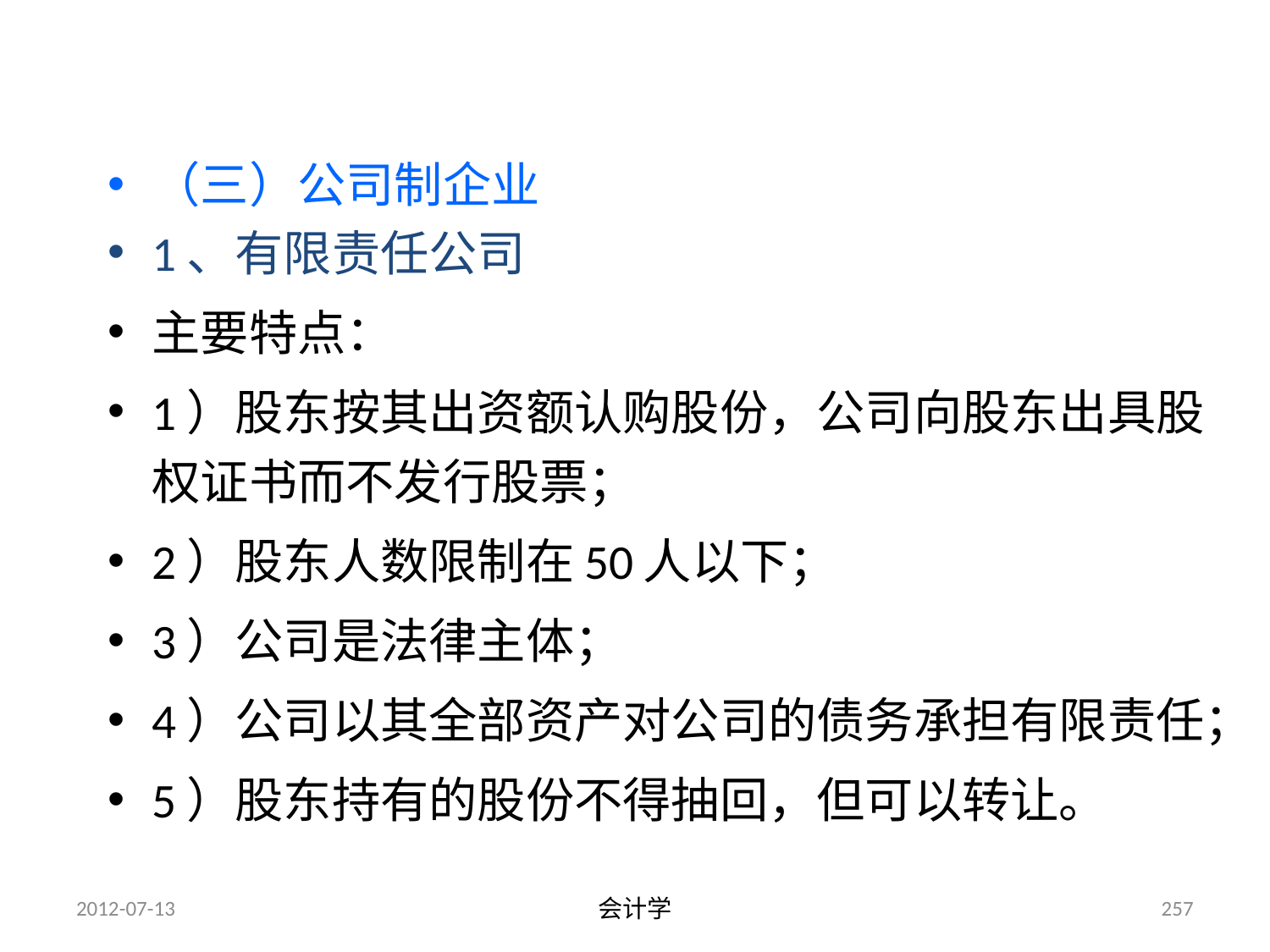

（三）公司制企业
1、有限责任公司
主要特点：
1）股东按其出资额认购股份，公司向股东出具股权证书而不发行股票；
2）股东人数限制在50人以下；
3）公司是法律主体；
4）公司以其全部资产对公司的债务承担有限责任；
5）股东持有的股份不得抽回，但可以转让。

2012-07-13
会计学
257